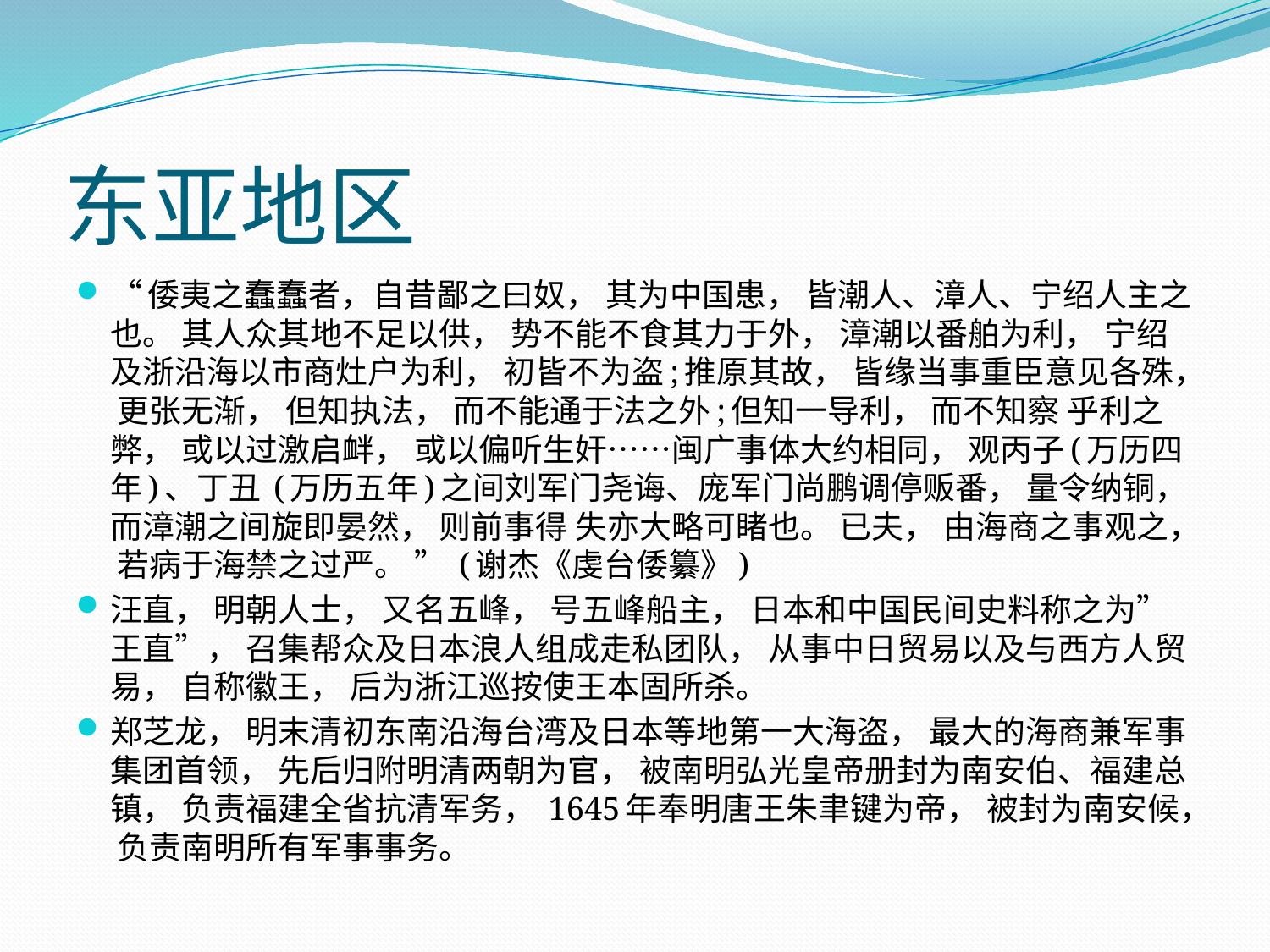

# 东亚地区
“倭夷之蠢蠢者，自昔鄙之曰奴， 其为中国患， 皆潮人、漳人、宁绍人主之也。 其人众其地不足以供， 势不能不食其力于外， 漳潮以番舶为利， 宁绍及浙沿海以市商灶户为利， 初皆不为盗;推原其故， 皆缘当事重臣意见各殊， 更张无渐， 但知执法， 而不能通于法之外;但知一导利， 而不知察 乎利之弊， 或以过激启衅， 或以偏听生奸……闽广事体大约相同， 观丙子(万历四年)、丁丑 (万历五年)之间刘军门尧诲、庞军门尚鹏调停贩番， 量令纳铜， 而漳潮之间旋即晏然， 则前事得 失亦大略可睹也。 已夫， 由海商之事观之， 若病于海禁之过严。 ” (谢杰《虔台倭纂》)
汪直， 明朝人士， 又名五峰， 号五峰船主， 日本和中国民间史料称之为”王直”， 召集帮众及日本浪人组成走私团队， 从事中日贸易以及与西方人贸易， 自称徽王， 后为浙江巡按使王本固所杀。
郑芝龙， 明末清初东南沿海台湾及日本等地第一大海盗， 最大的海商兼军事集团首领， 先后归附明清两朝为官， 被南明弘光皇帝册封为南安伯、福建总镇， 负责福建全省抗清军务， 1645年奉明唐王朱聿键为帝， 被封为南安候， 负责南明所有军事事务。